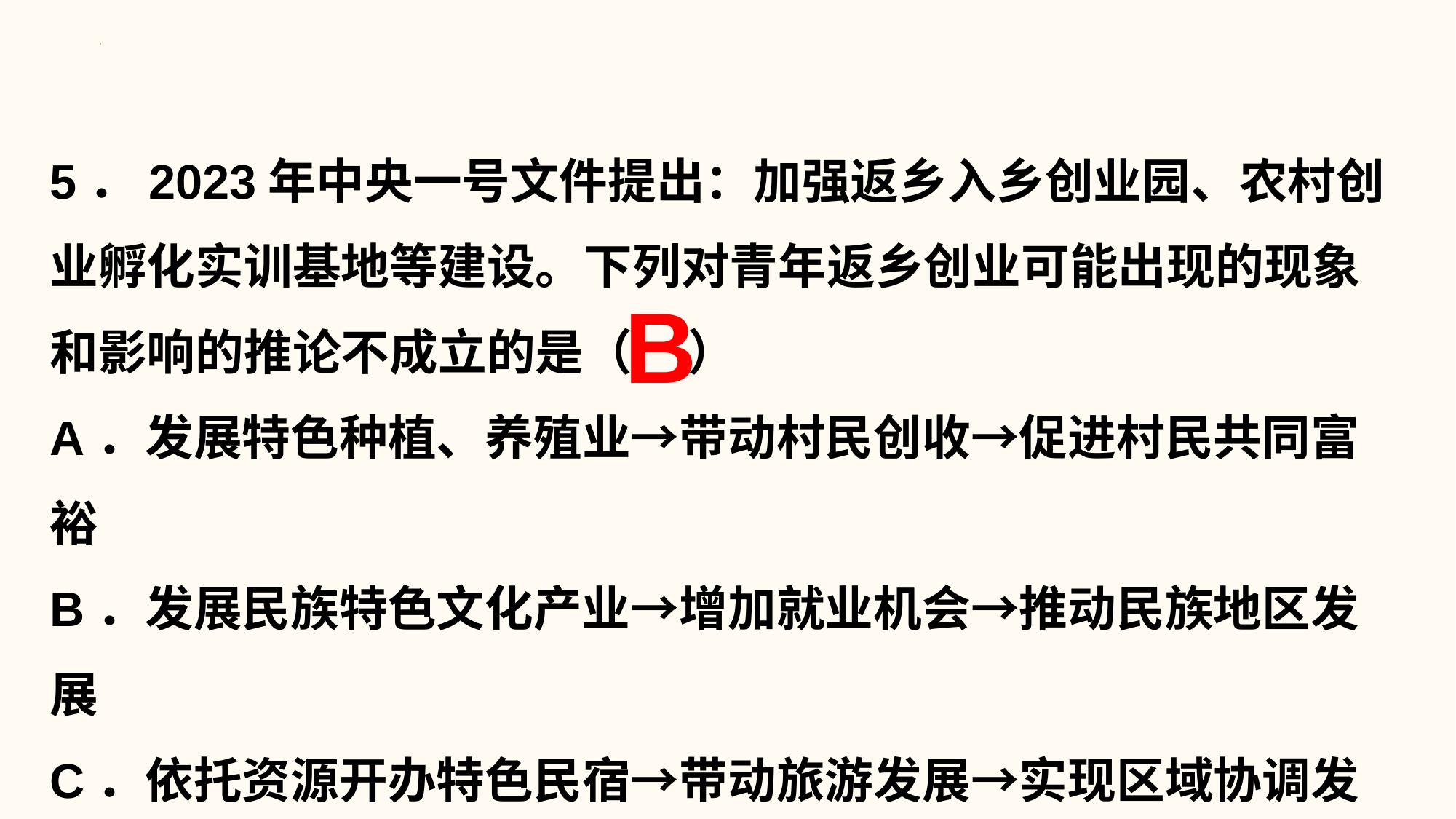

5．2023年中央一号文件提出：加强返乡入乡创业园、农村创业孵化实训基地等建设。下列对青年返乡创业可能出现的现象和影响的推论不成立的是（     ）
A．发展特色种植、养殖业→带动村民创收→促进村民共同富裕
B．发展民族特色文化产业→增加就业机会→推动民族地区发展
C．依托资源开办特色民宿→带动旅游发展→实现区域协调发展
D．开办农牧产品加工企业→发展农业产业→促进当地乡村振兴
B